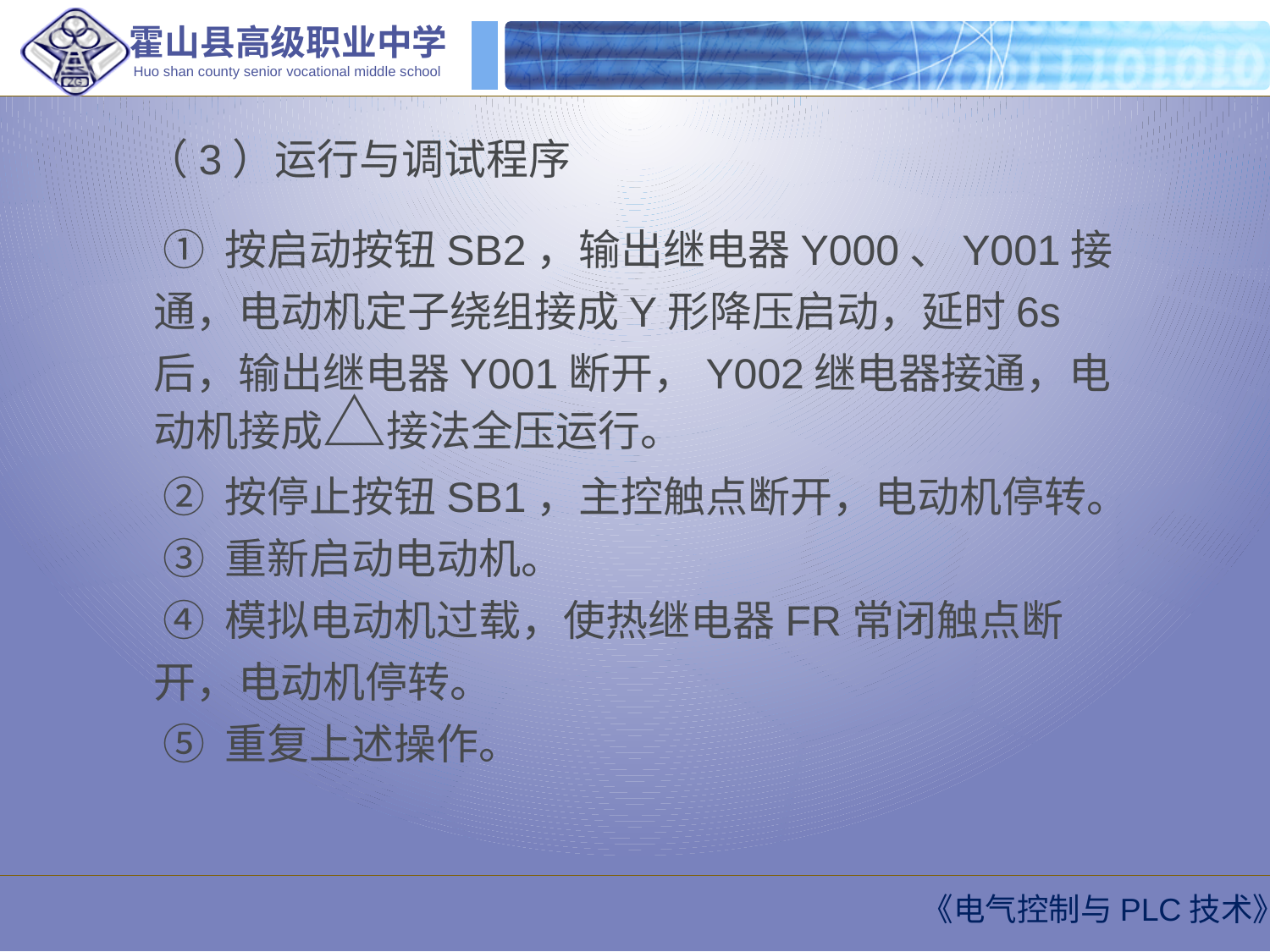

（3）运行与调试程序
 ① 按启动按钮SB2，输出继电器Y000、Y001接通，电动机定子绕组接成Y形降压启动，延时6s后，输出继电器Y001断开，Y002继电器接通，电动机接成△接法全压运行。
 ② 按停止按钮SB1，主控触点断开，电动机停转。
 ③ 重新启动电动机。
 ④ 模拟电动机过载，使热继电器FR常闭触点断开，电动机停转。
 ⑤ 重复上述操作。